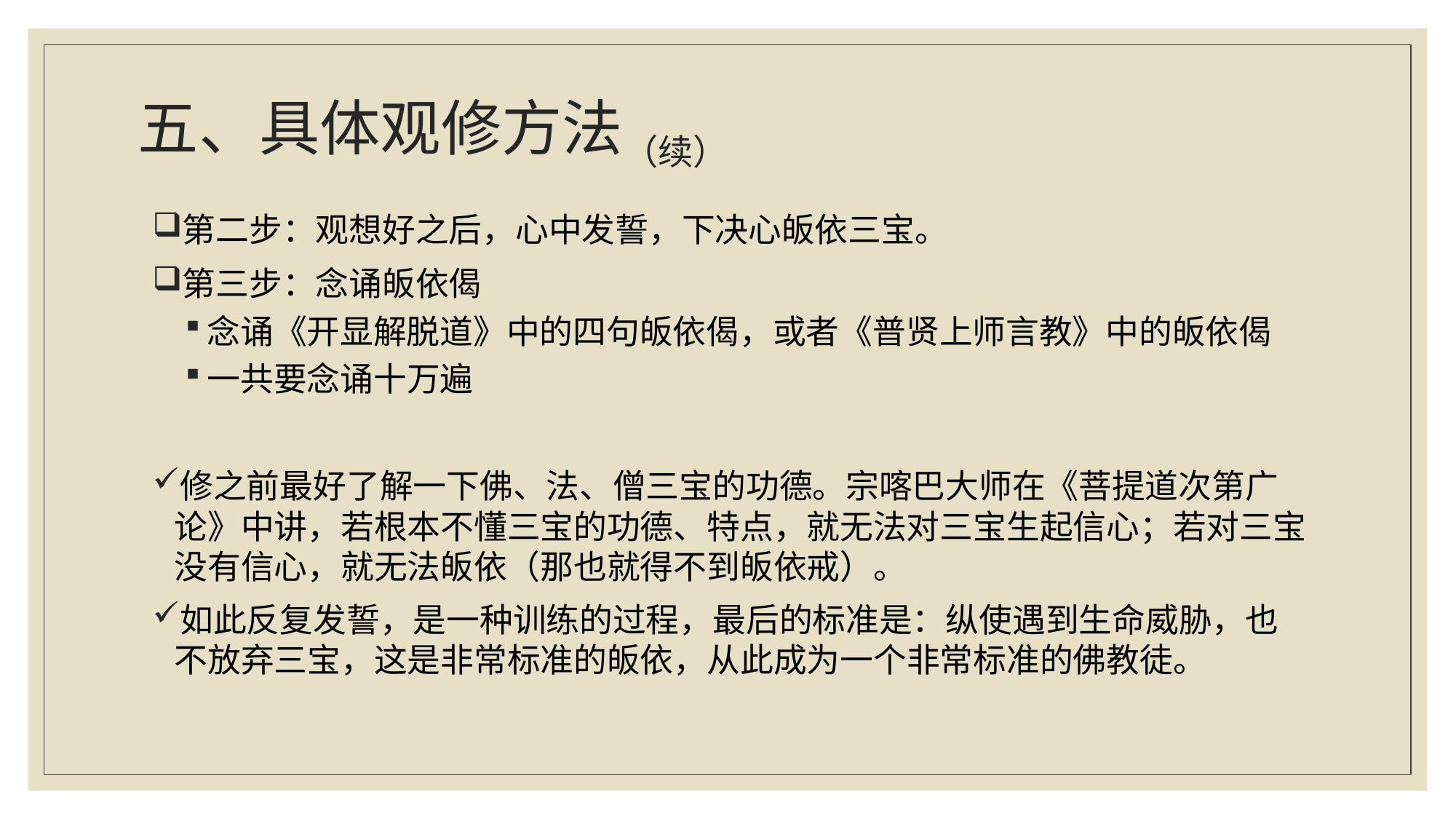

# 五、具体观修方法（续）
第二步：观想好之后，心中发誓，下决心皈依三宝。
第三步：念诵皈依偈
念诵《开显解脱道》中的四句皈依偈，或者《普贤上师言教》中的皈依偈
一共要念诵十万遍

修之前最好了解一下佛、法、僧三宝的功德。宗喀巴大师在《菩提道次第广论》中讲，若根本不懂三宝的功德、特点，就无法对三宝生起信心；若对三宝没有信心，就无法皈依（那也就得不到皈依戒）。
如此反复发誓，是一种训练的过程，最后的标准是：纵使遇到生命威胁，也不放弃三宝，这是非常标准的皈依，从此成为一个非常标准的佛教徒。